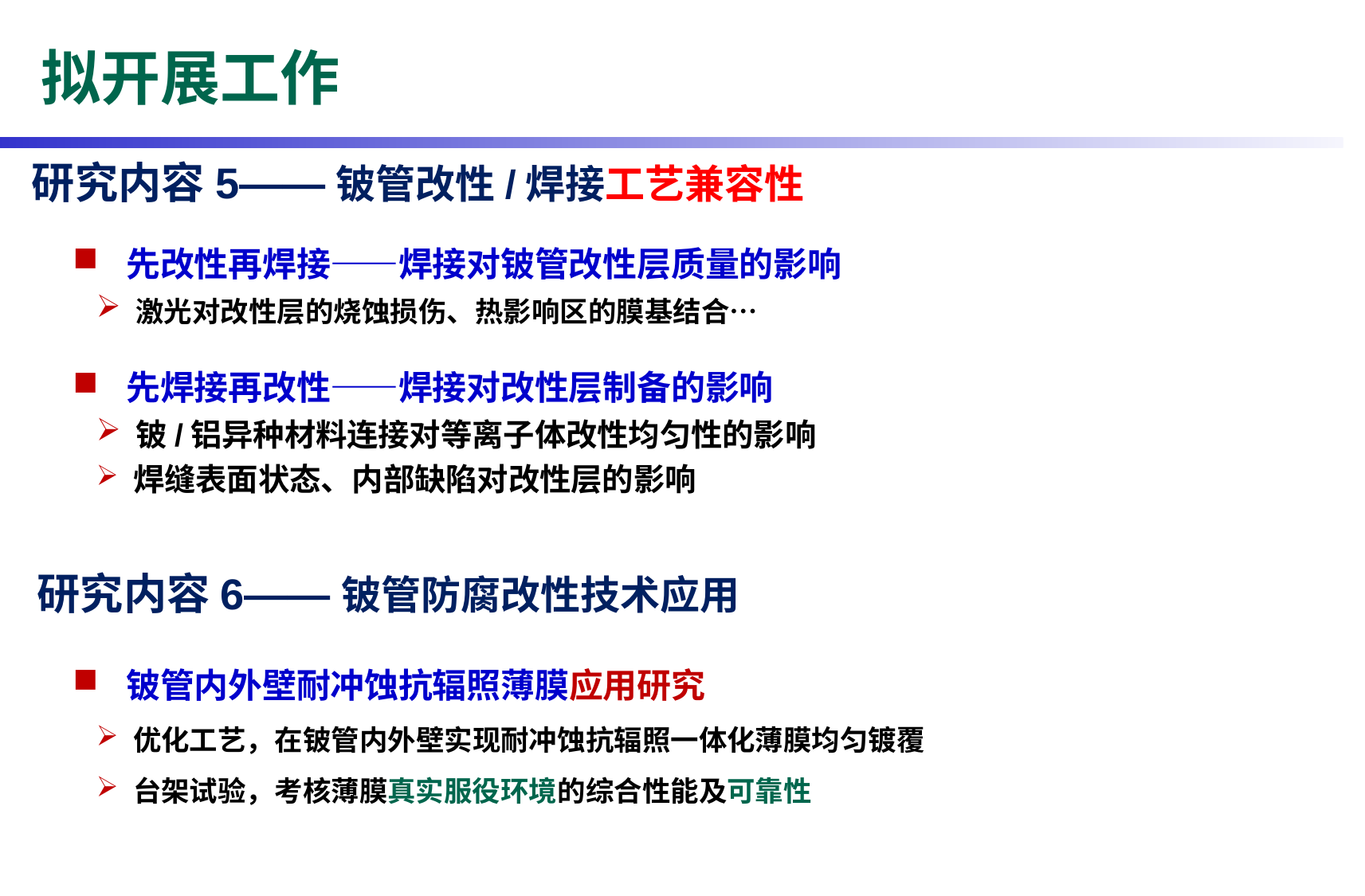

拟开展工作
研究内容5——铍管改性/焊接工艺兼容性
 先改性再焊接——焊接对铍管改性层质量的影响
 激光对改性层的烧蚀损伤、热影响区的膜基结合…
 先焊接再改性——焊接对改性层制备的影响
 铍/铝异种材料连接对等离子体改性均匀性的影响
 焊缝表面状态、内部缺陷对改性层的影响
研究内容6——铍管防腐改性技术应用
 铍管内外壁耐冲蚀抗辐照薄膜应用研究
 优化工艺，在铍管内外壁实现耐冲蚀抗辐照一体化薄膜均匀镀覆
 台架试验，考核薄膜真实服役环境的综合性能及可靠性